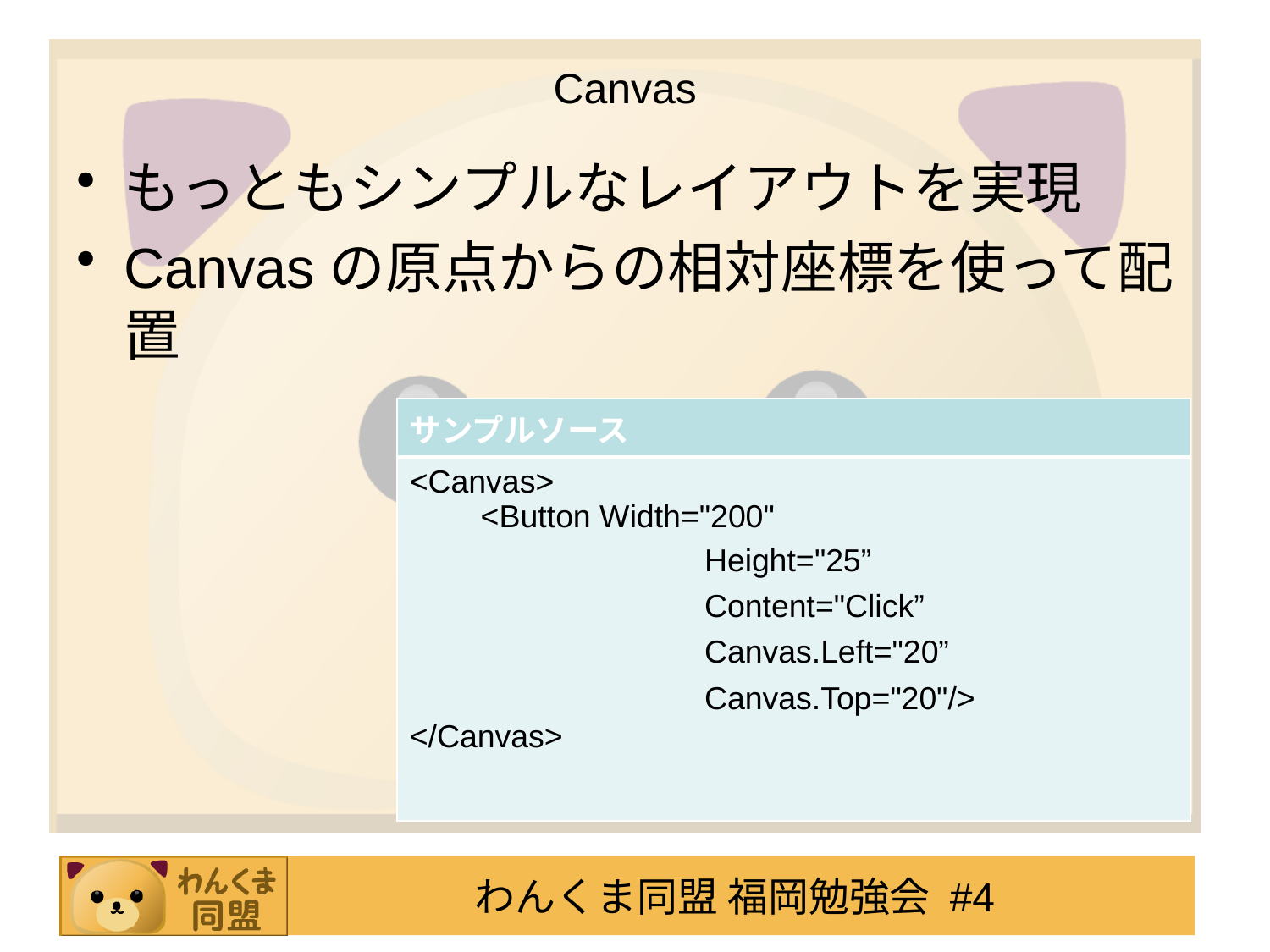

# Canvas
もっともシンプルなレイアウトを実現
Canvasの原点からの相対座標を使って配置
| サンプルソース |
| --- |
| <Canvas> <Button Width="200" 　　　　　　　　　Height="25” 　　　　　　　　　Content="Click” 　　　　　　　　　Canvas.Left="20” 　　　　　　　　　Canvas.Top="20"/> </Canvas> |